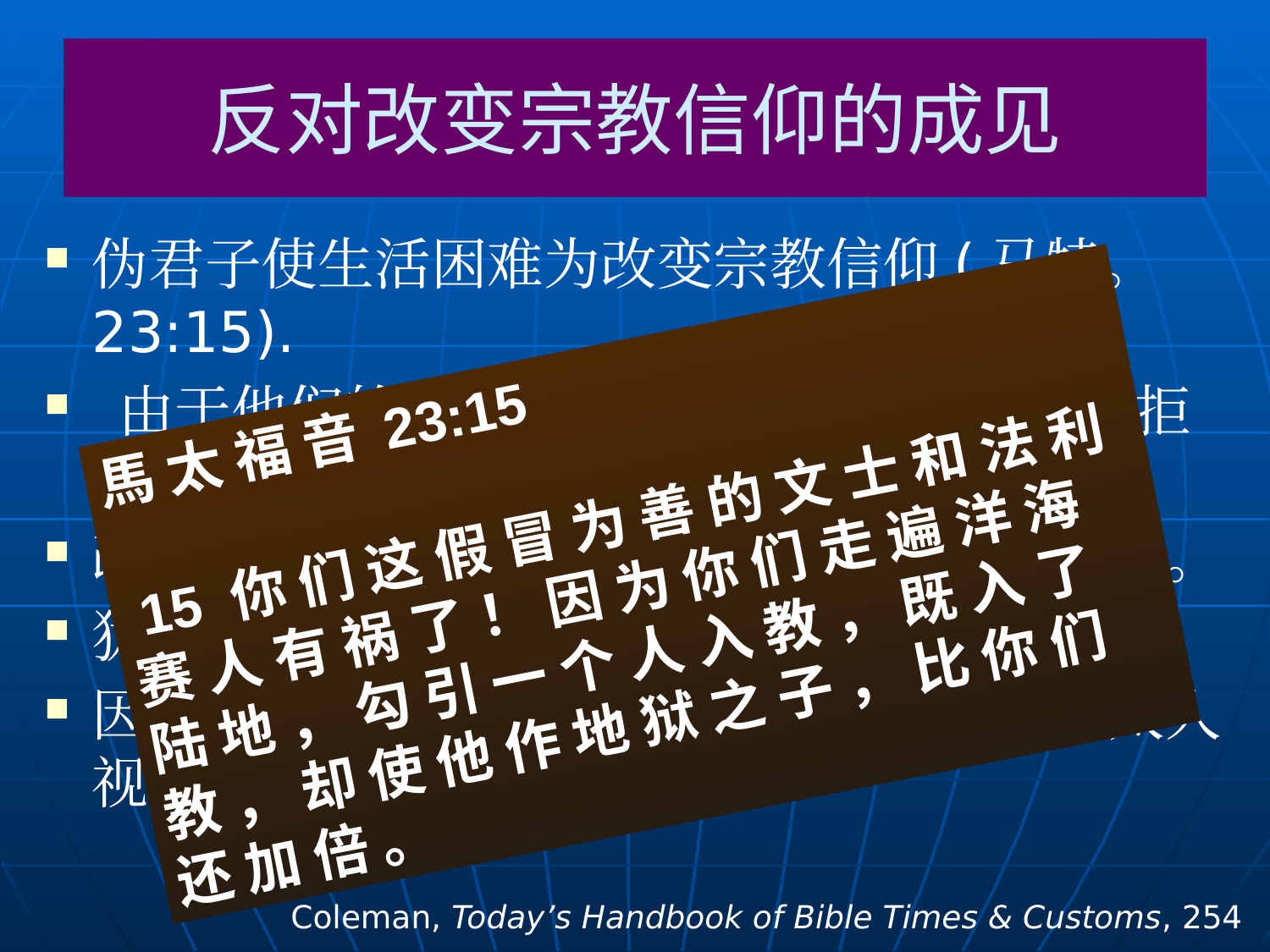

# 反对改变宗教信仰的成见
伪君子使生活困难为改变宗教信仰(马特。 23:15).
 由于他们的外邦人背景，改变宗教信仰被拒绝了。
改变宗教信仰是嫌疑犯由于他们的转换手段。
犹太人阻止了他们从宗教领导。
因为他们假设所有外邦人妇女是妓女，犹太人视为他们坏蛋。
馬 太 福 音 23:15
 15 你 们 这 假 冒 为 善 的 文 士 和 法 利 赛 人 有 祸 了 ！ 因 为 你 们 走 遍 洋 海 陆 地 ， 勾 引 一 个 人 入 教 ， 既 入 了 教 ， 却 使 他 作 地 狱 之 子 ， 比 你 们 还 加 倍 。
Coleman, Today’s Handbook of Bible Times & Customs, 254